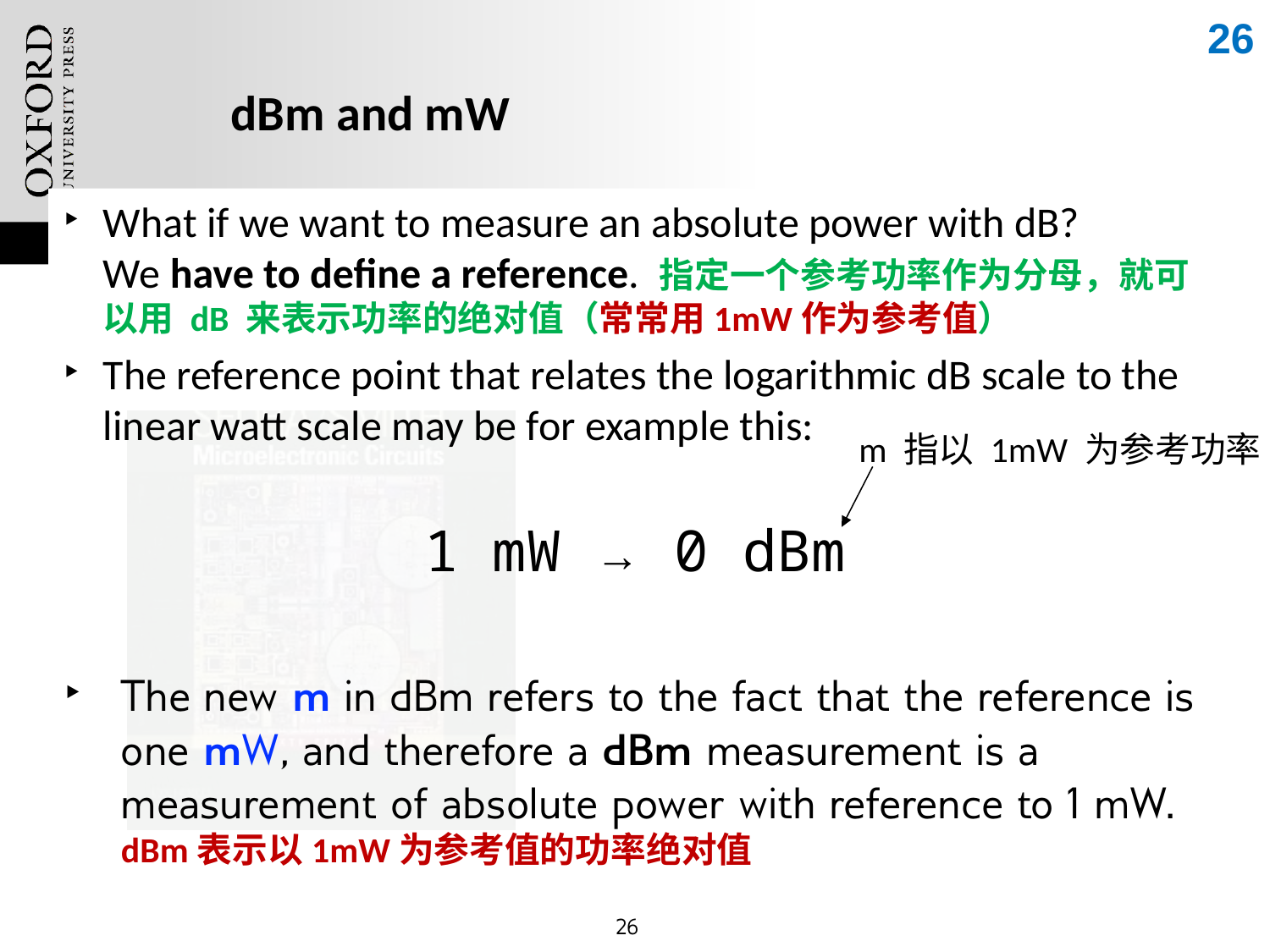

26
# dBm and mW
What if we want to measure an absolute power with dB?
We have to define a reference. 指定一个参考功率作为分母，就可以用 dB 来表示功率的绝对值（常常用1mW作为参考值）
The reference point that relates the logarithmic dB scale to the linear watt scale may be for example this:
m 指以 1mW 为参考功率
1 mW → 0 dBm
The new m in dBm refers to the fact that the reference is one mW, and therefore a dBm measurement is a measurement of absolute power with reference to 1 mW. dBm表示以1mW为参考值的功率绝对值
26